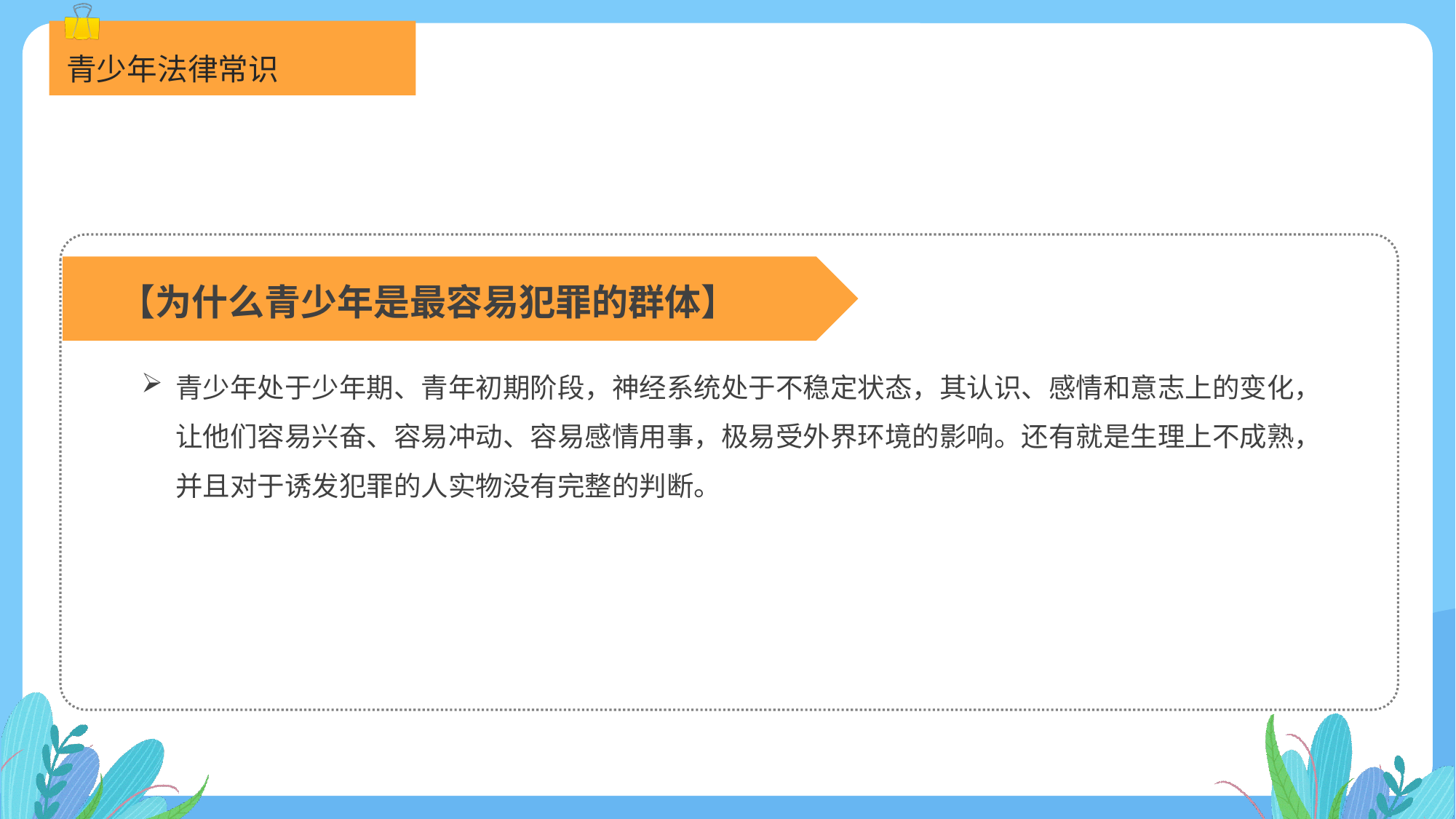

青少年法律常识
【为什么青少年是最容易犯罪的群体】

青少年处于少年期、青年初期阶段，神经系统处于不稳定状态，其认识、感情和意志上的变化，让他们容易兴奋、容易冲动、容易感情用事，极易受外界环境的影响。还有就是生理上不成熟，并且对于诱发犯罪的人实物没有完整的判断。